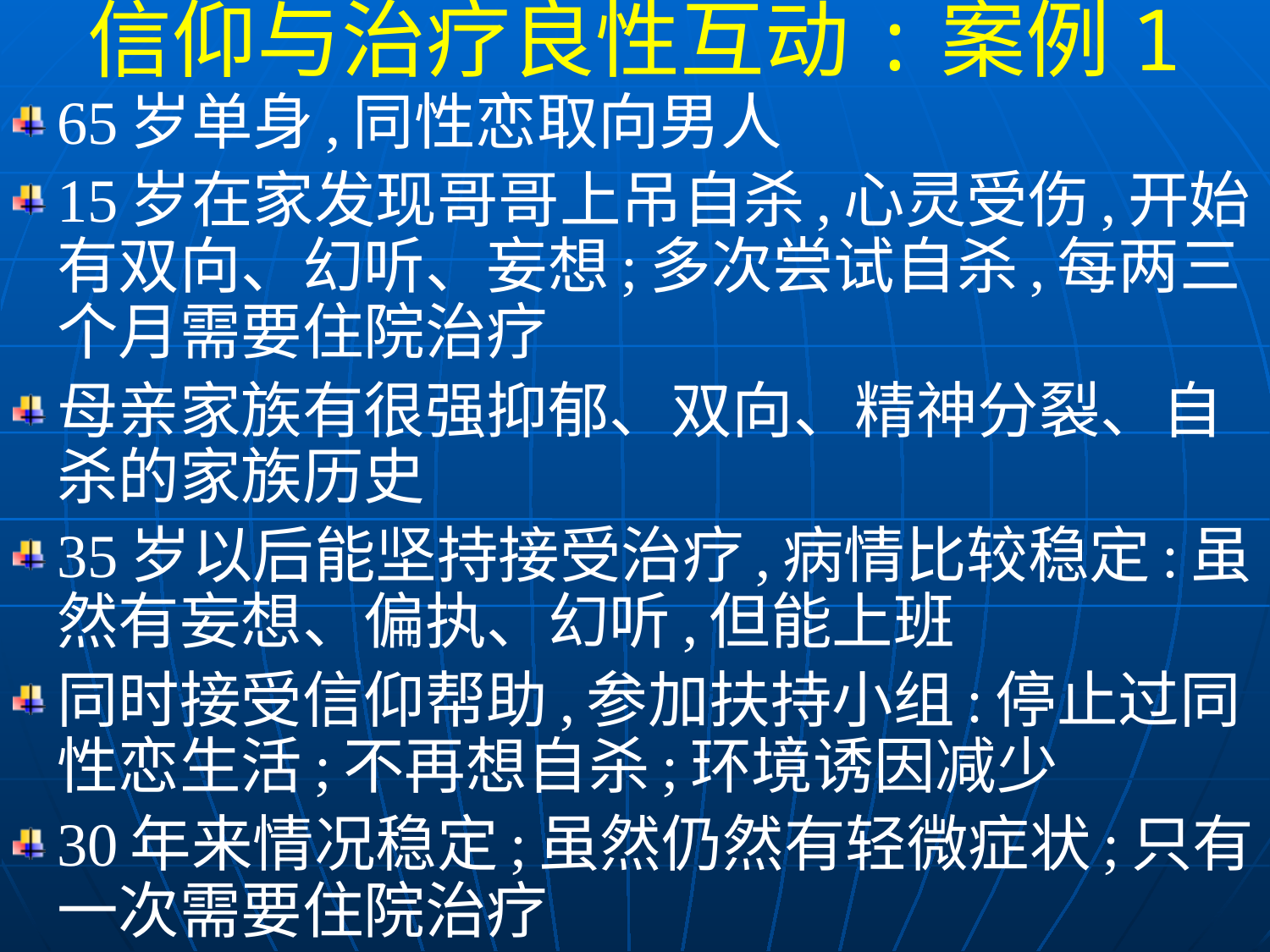

信仰与治疗良性互动:案例1
65岁单身,同性恋取向男人
15岁在家发现哥哥上吊自杀,心灵受伤,开始有双向、幻听、妄想;多次尝试自杀,每两三个月需要住院治疗
母亲家族有很强抑郁、双向、精神分裂、自杀的家族历史
35岁以后能坚持接受治疗,病情比较稳定:虽然有妄想、偏执、幻听,但能上班
同时接受信仰帮助,参加扶持小组:停止过同性恋生活;不再想自杀;环境诱因减少
30年来情况稳定;虽然仍然有轻微症状;只有一次需要住院治疗